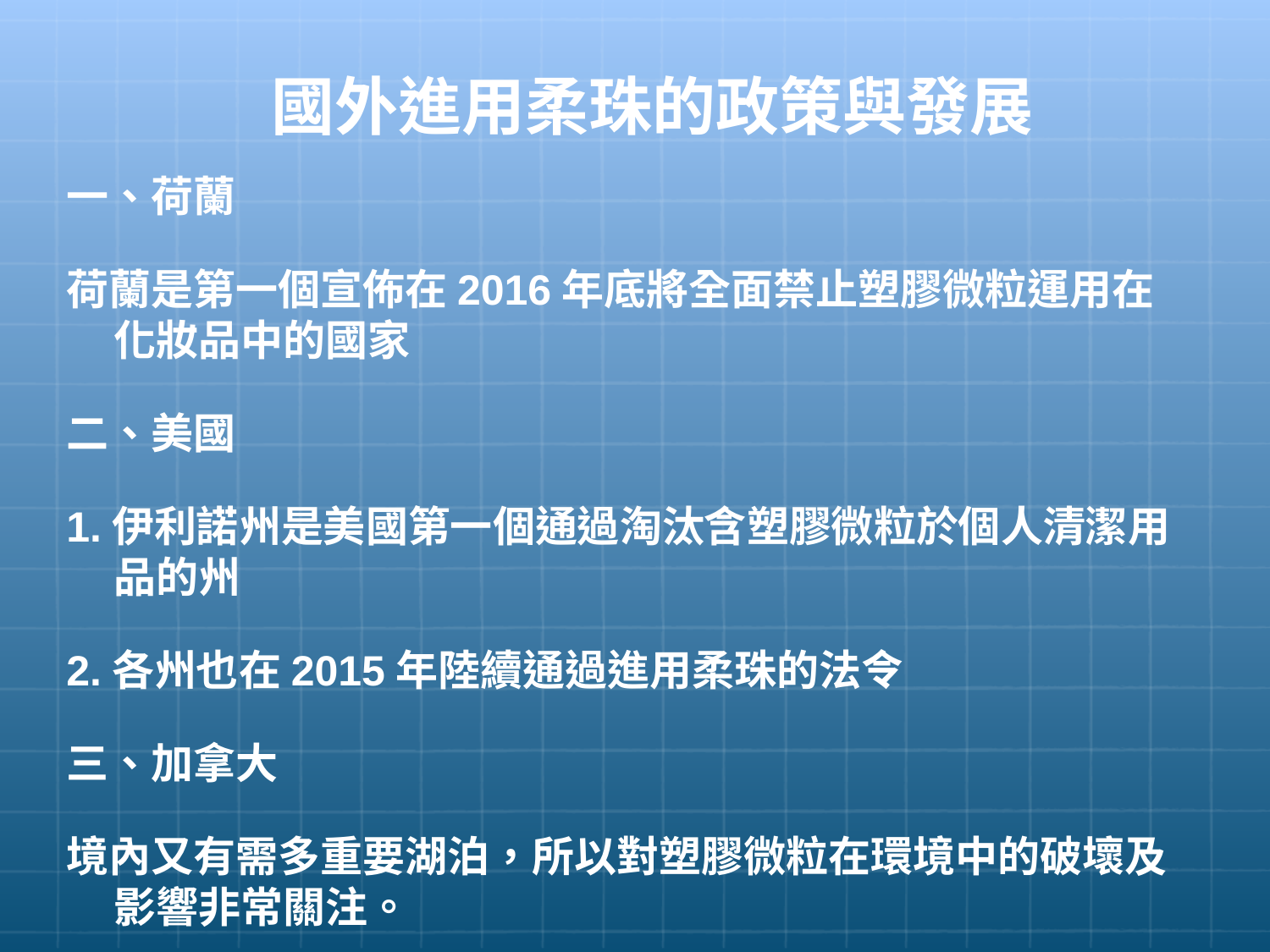

# 國外進用柔珠的政策與發展
一、荷蘭
荷蘭是第一個宣佈在2016年底將全面禁止塑膠微粒運用在化妝品中的國家
二、美國
1.伊利諾州是美國第一個通過淘汰含塑膠微粒於個人清潔用品的州
2.各州也在2015年陸續通過進用柔珠的法令
三、加拿大
境內又有需多重要湖泊，所以對塑膠微粒在環境中的破壞及影響非常關注。